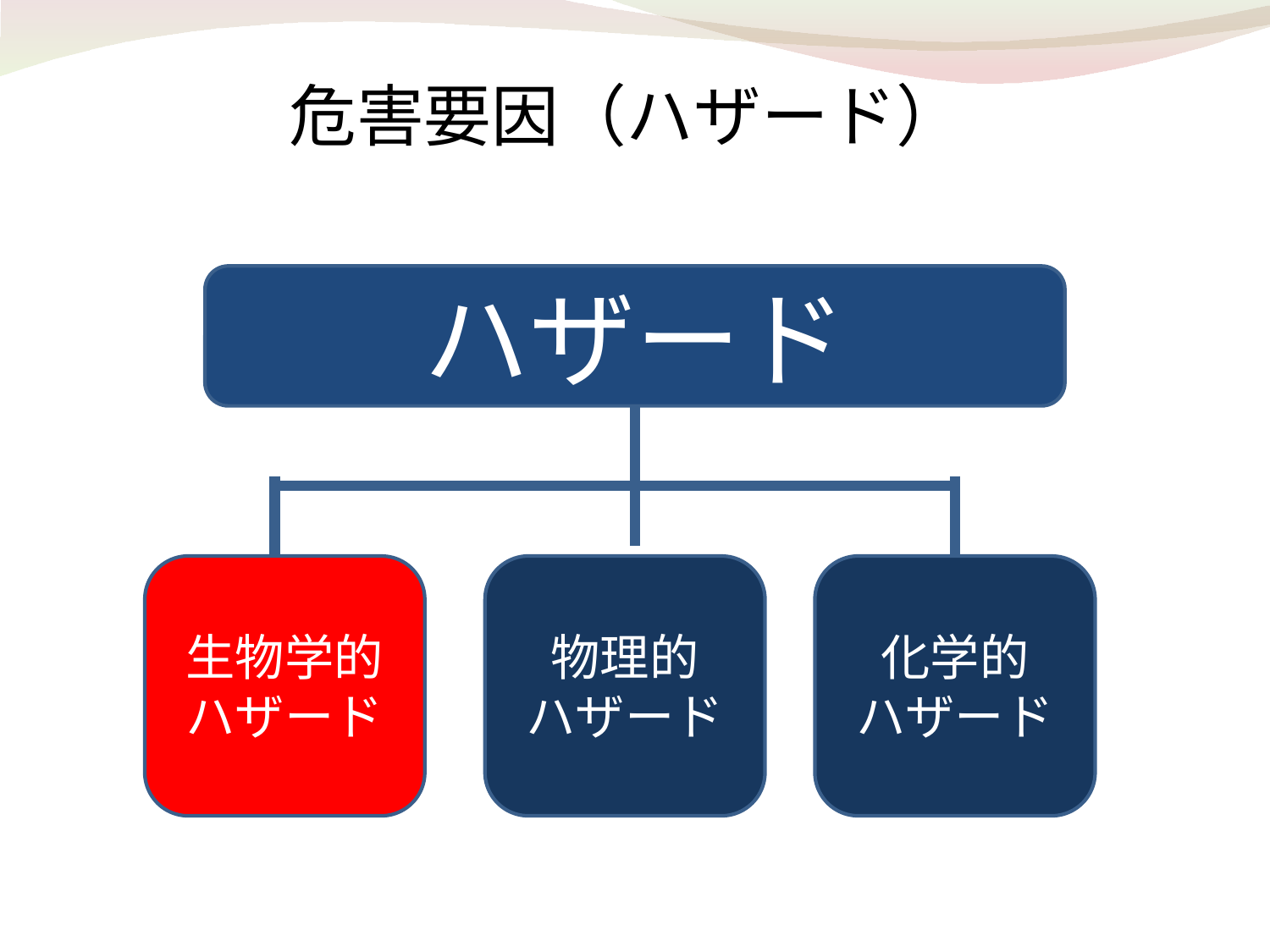

# 危害要因（ハザード）
ハザード
生物学的
ハザード
物理的
ハザード
化学的
ハザード